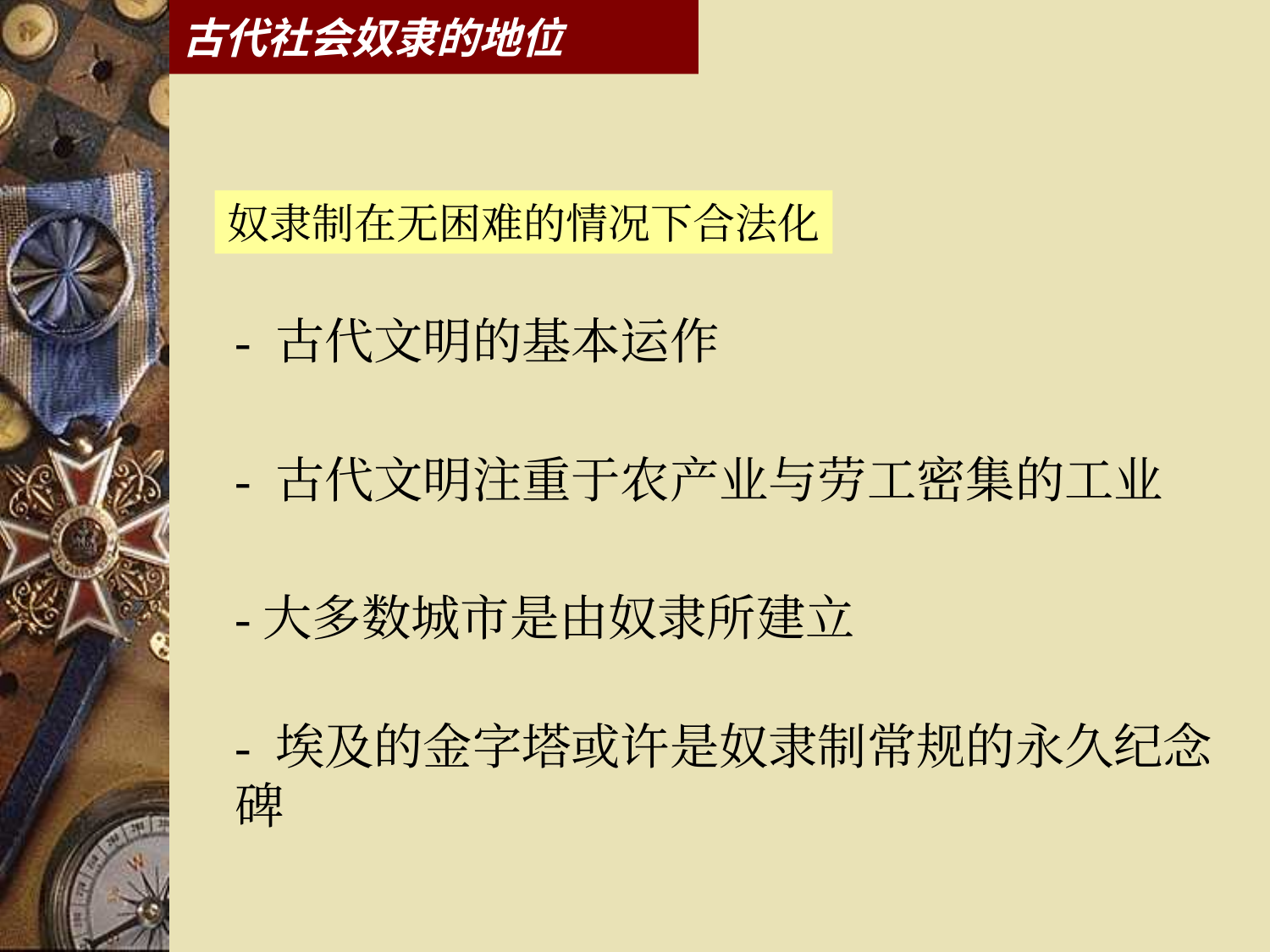

古代社会奴隶的地位
奴隶制在无困难的情况下合法化
- 古代文明的基本运作

- 古代文明注重于农产业与劳工密集的工业

-大多数城市是由奴隶所建立
- 埃及的金字塔或许是奴隶制常规的永久纪念碑